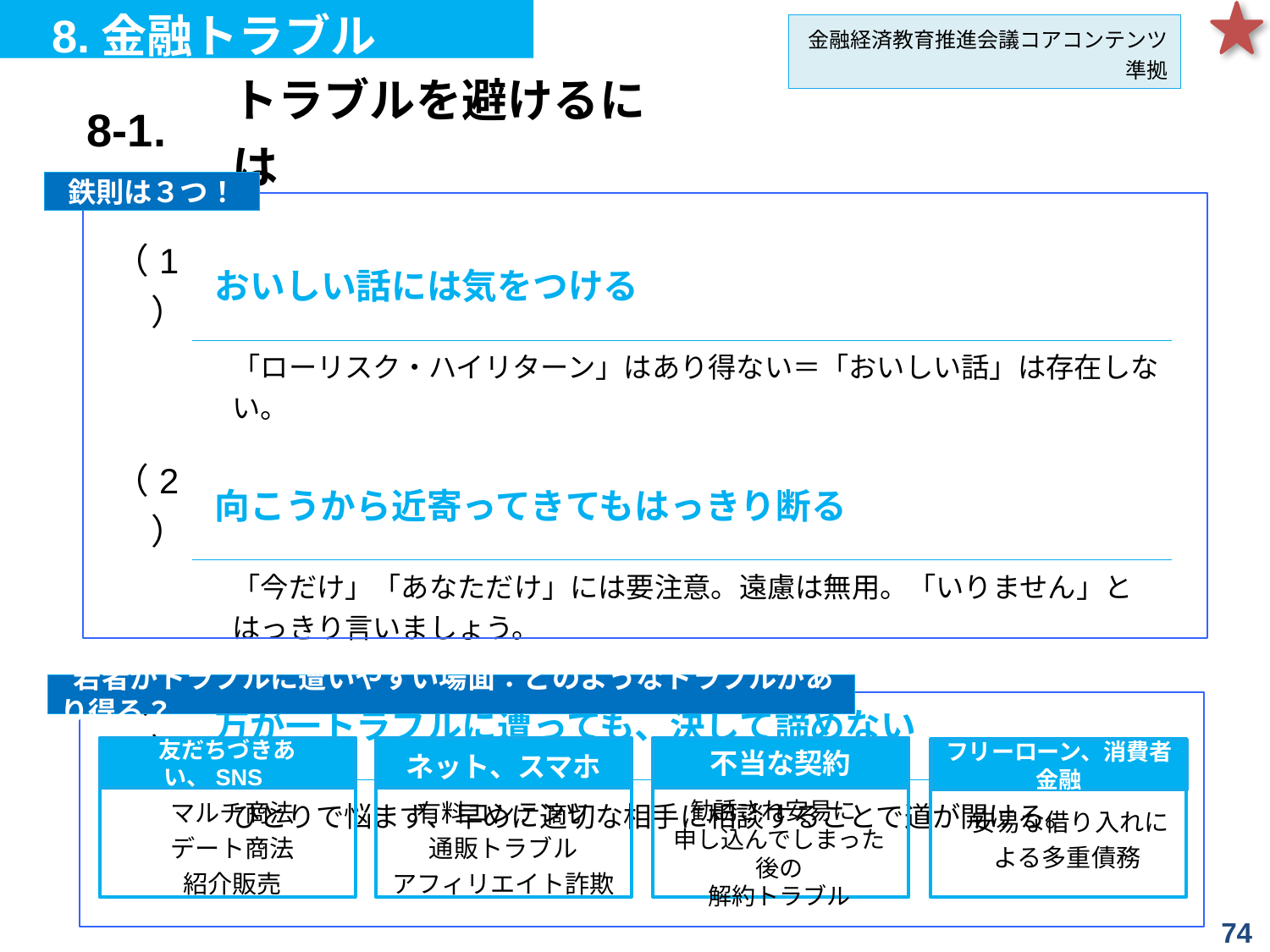

8.金融トラブル

金融経済教育推進会議コアコンテンツ準拠
| 8-1. | トラブルを避けるには |
| --- | --- |
鉄則は３つ！

| （1） | おいしい話には気をつける |
| --- | --- |
|  | 「ローリスク・ハイリターン」はあり得ない＝「おいしい話」は存在しない。 |
|  |  |
| （2） | 向こうから近寄ってきてもはっきり断る |
|  | 「今だけ」「あなただけ」には要注意。遠慮は無用。「いりません」とはっきり言いましょう。 |
|  |  |
| （3） | 万が一トラブルに遭っても、決して諦めない |
|  | ひとりで悩まず、早めに適切な相手に相談することで道が開ける。 |
 若者がトラブルに遭いやすい場面：どのようなトラブルがあり得る？

友だちづきあい、SNS
ネット、スマホ
不当な契約

マルチ商法
デート商法
紹介販売

勧誘され安易に
申し込んでしまった後の
解約トラブル

有料コンテンツ
通販トラブル
アフィリエイト詐欺

 安易な借り入れに
 よる多重債務
フリーローン、消費者金融